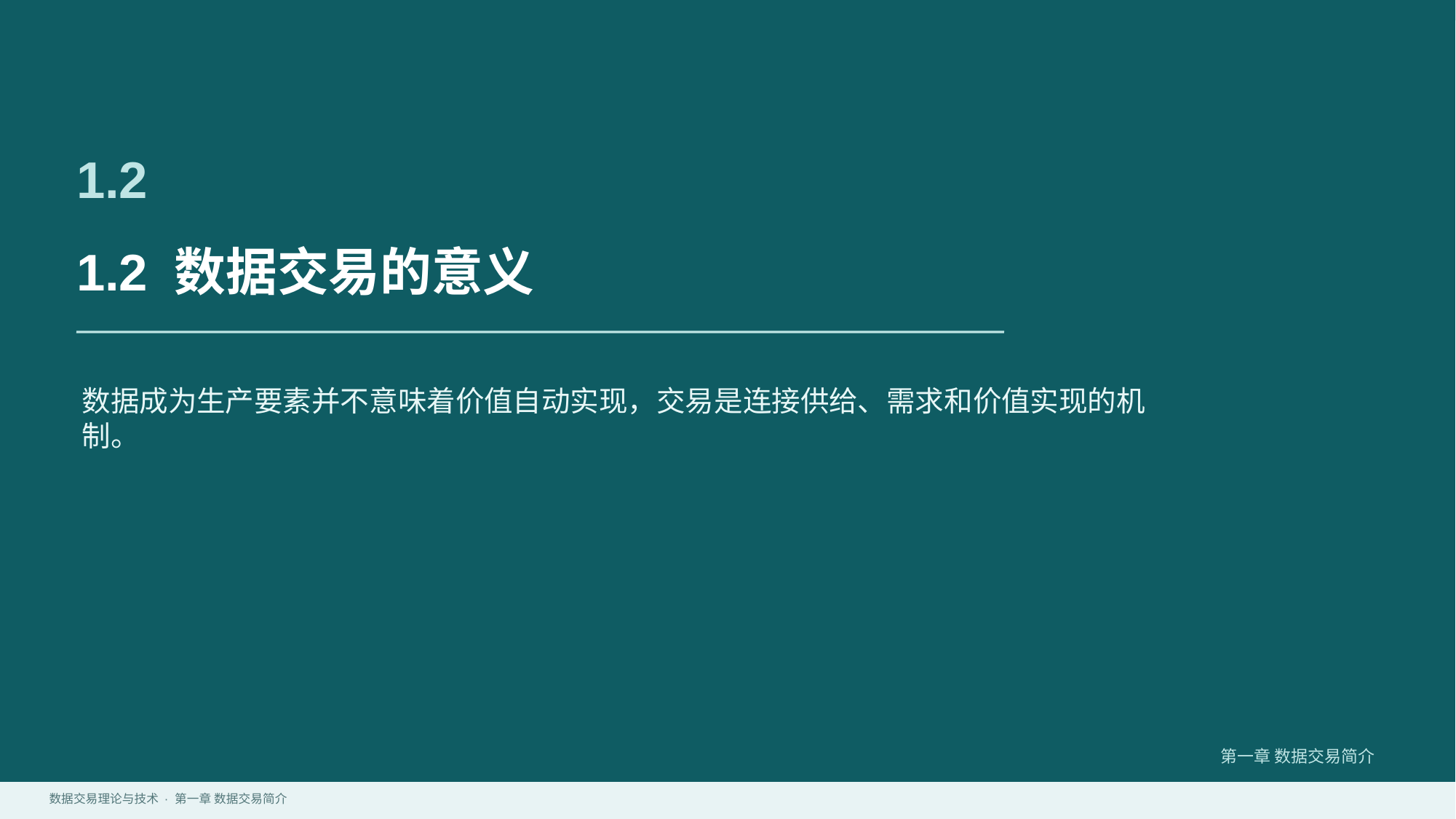

1.2
1.2 数据交易的意义

数据成为生产要素并不意味着价值自动实现，交易是连接供给、需求和价值实现的机制。
第一章 数据交易简介
20